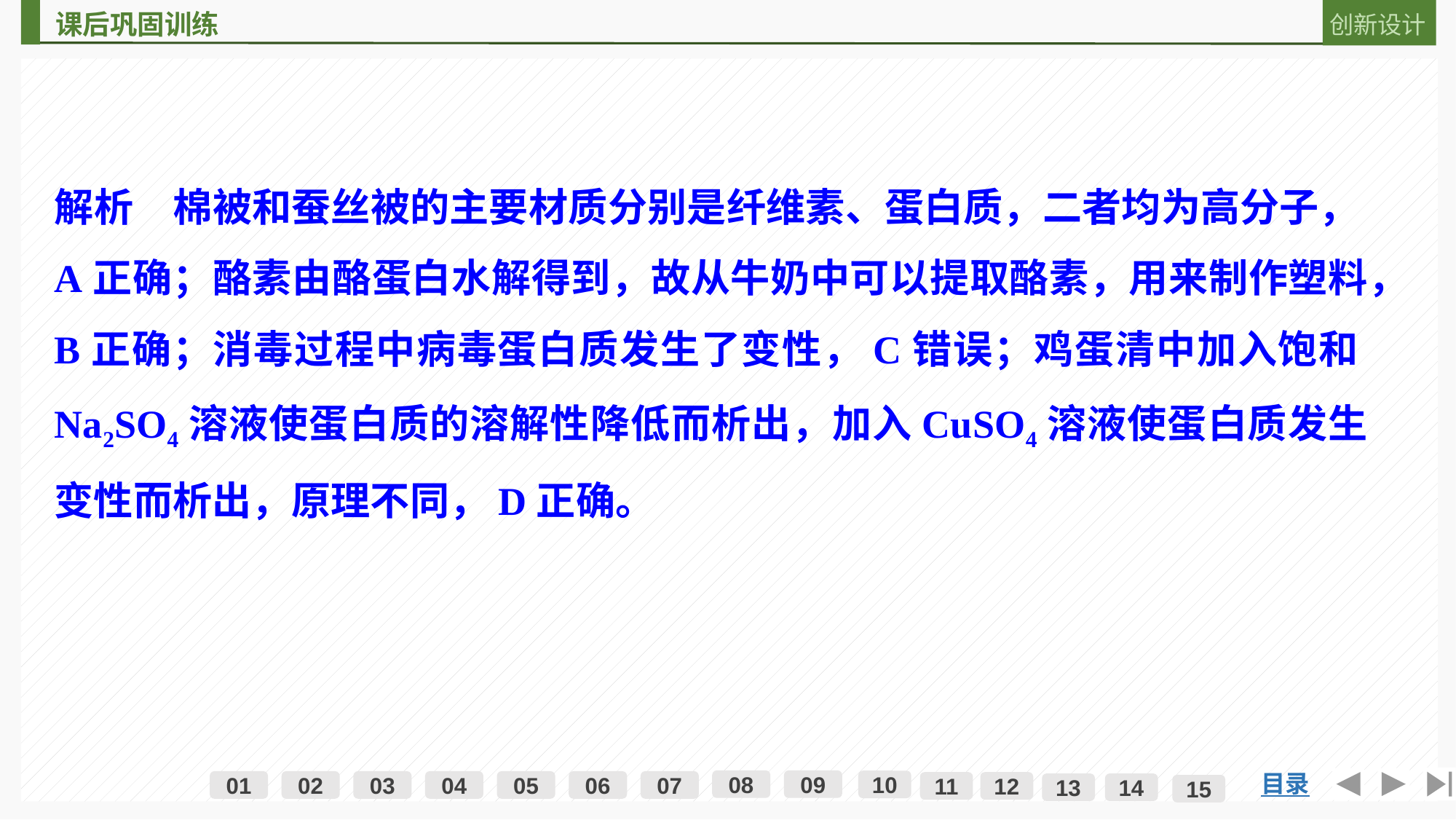

解析　棉被和蚕丝被的主要材质分别是纤维素、蛋白质，二者均为高分子，A正确；酪素由酪蛋白水解得到，故从牛奶中可以提取酪素，用来制作塑料，B正确；消毒过程中病毒蛋白质发生了变性，C错误；鸡蛋清中加入饱和Na2SO4溶液使蛋白质的溶解性降低而析出，加入CuSO4溶液使蛋白质发生变性而析出，原理不同，D正确。